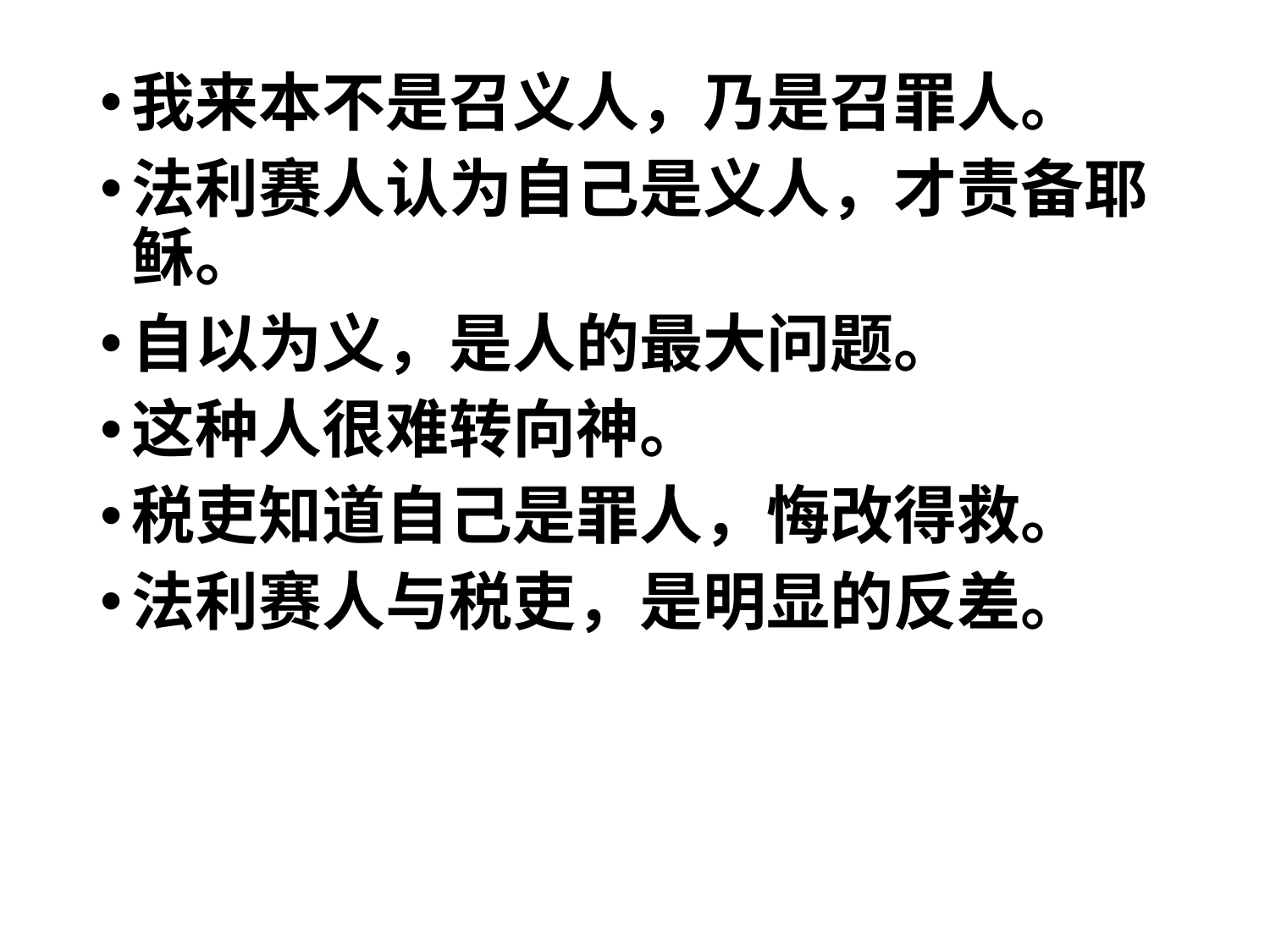

我来本不是召义人，乃是召罪人。
法利赛人认为自己是义人，才责备耶稣。
自以为义，是人的最大问题。
这种人很难转向神。
税吏知道自己是罪人，悔改得救。
法利赛人与税吏，是明显的反差。